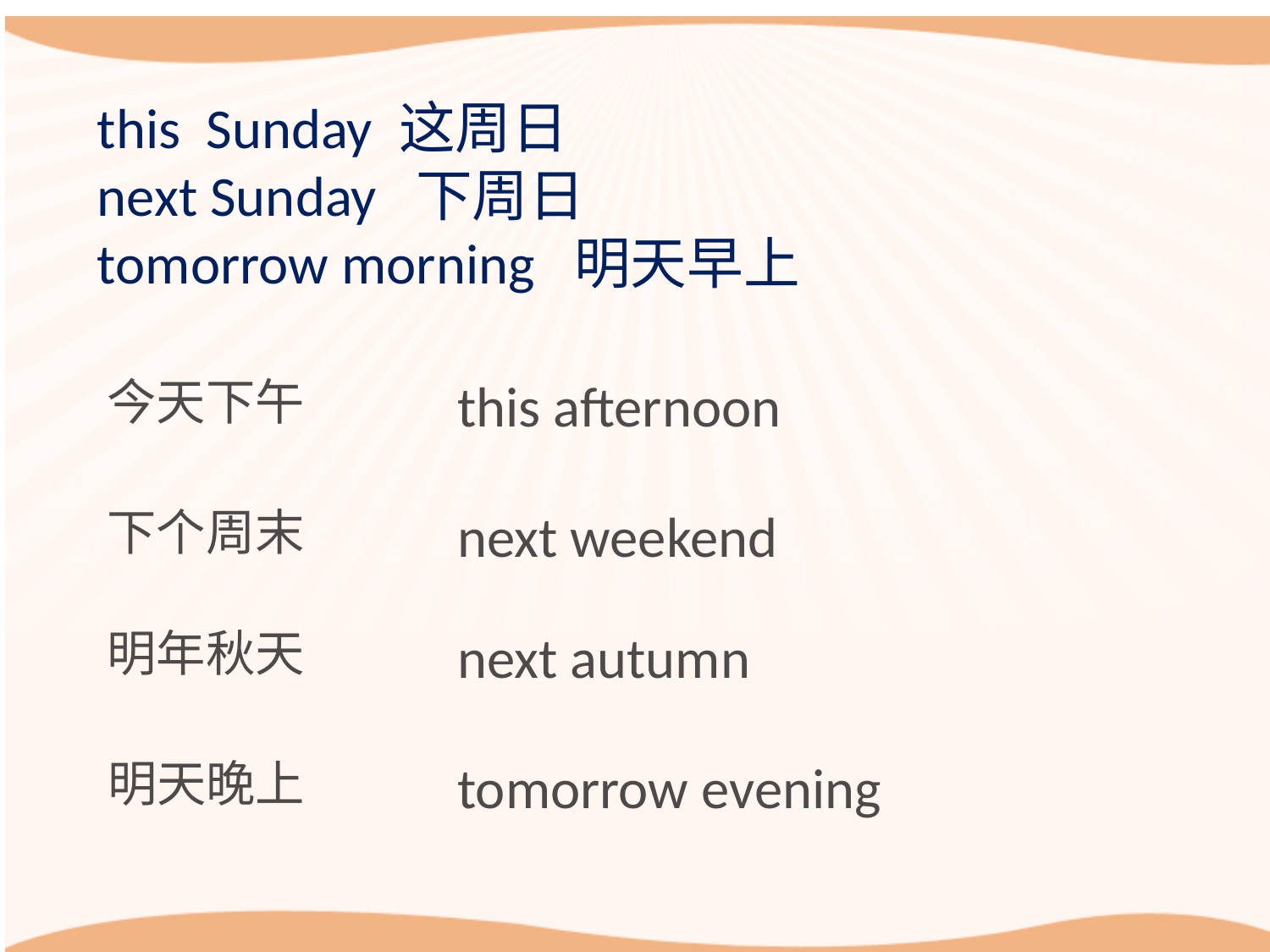

this  Sunday 这周日
next Sunday  下周日
tomorrow morning  明天早上
今天下午
this afternoon
下个周末
next weekend
明年秋天
next autumn
明天晚上
tomorrow evening